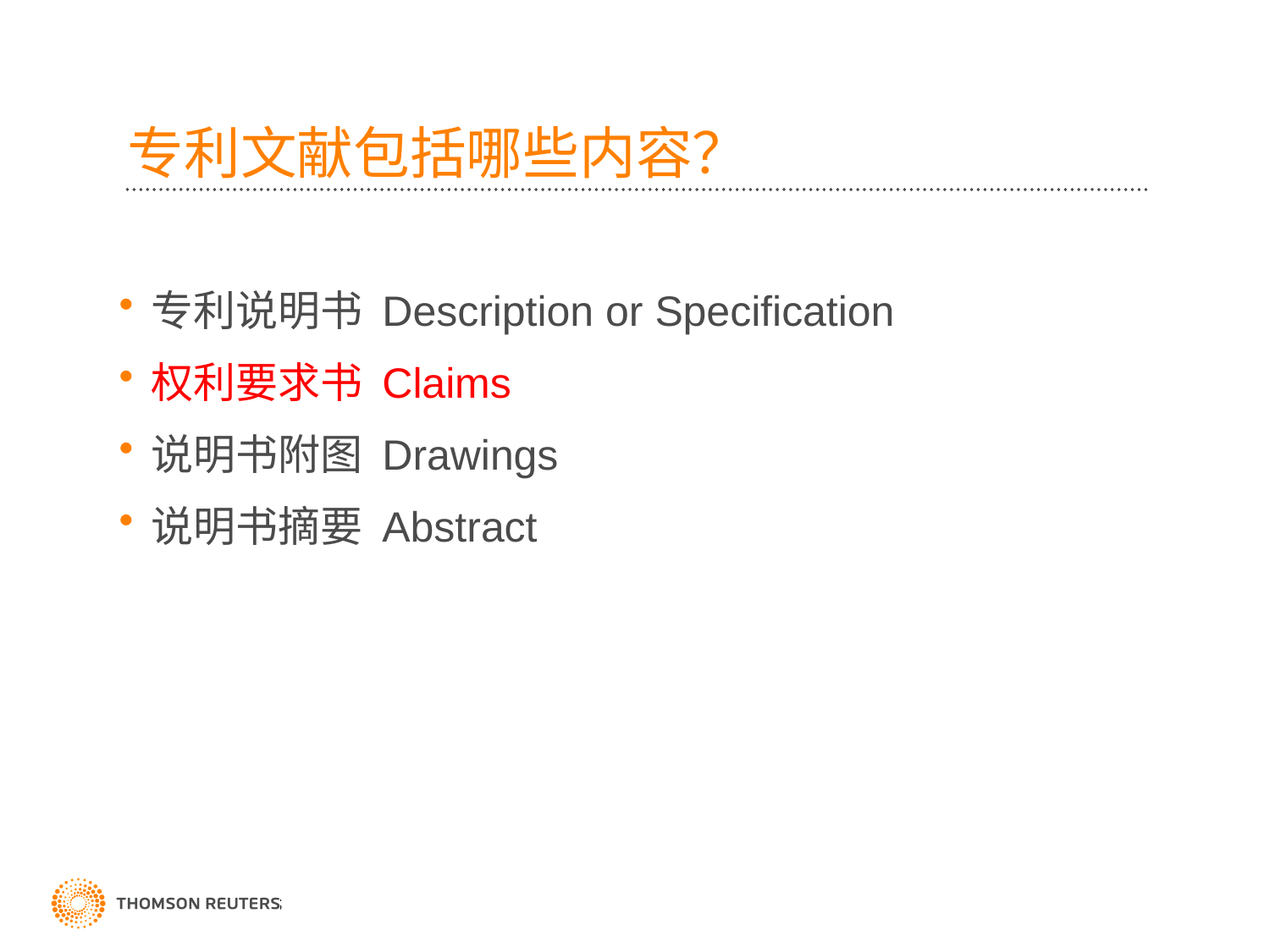

# 专利文献包括哪些内容？

专利说明书 Description or Specification
权利要求书 Claims
说明书附图 Drawings
说明书摘要 Abstract